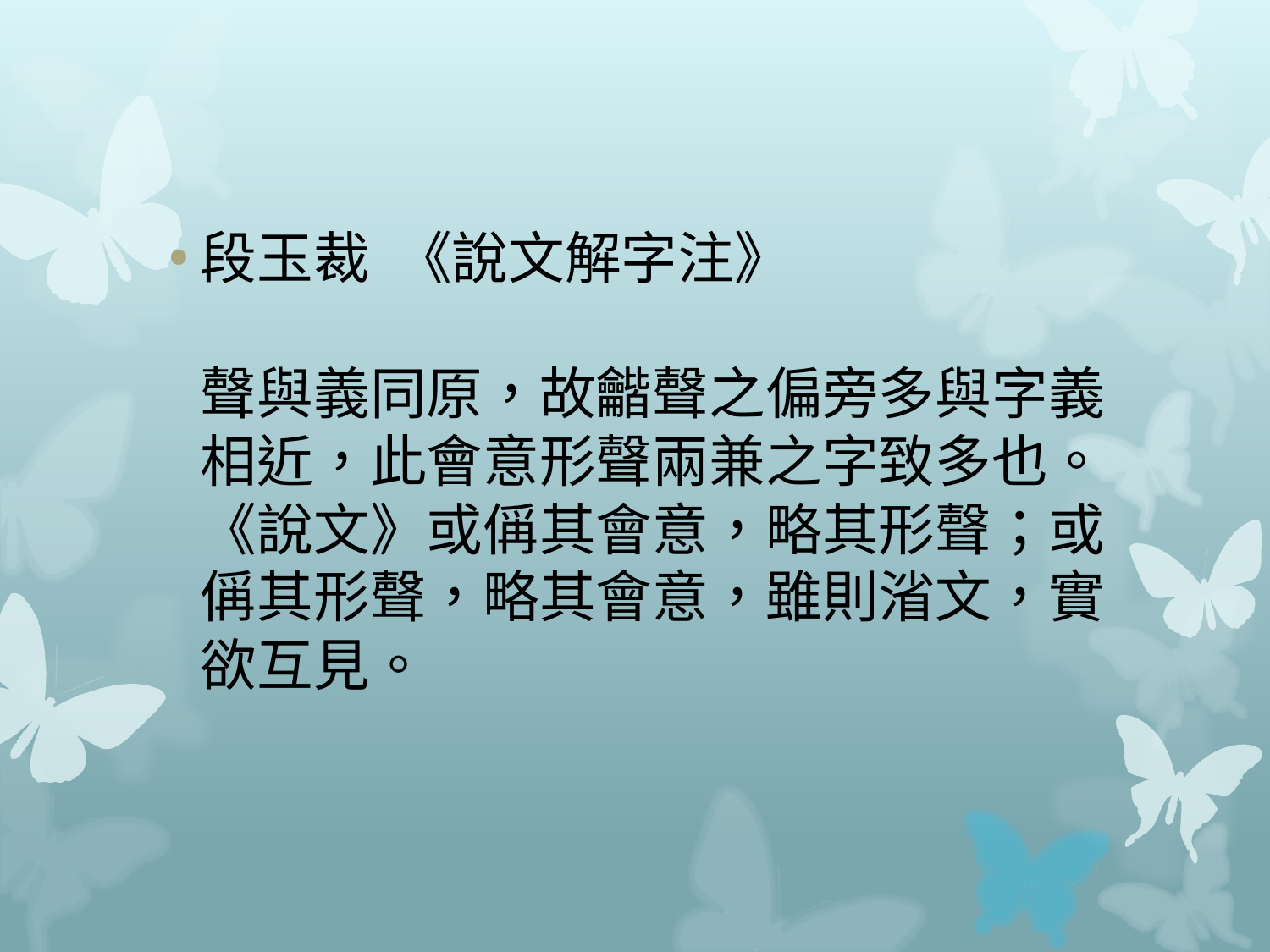

#
段玉裁  《說文解字注》
聲與義同原，故龤聲之偏旁多與字義相近，此會意形聲兩兼之字致多也。《說文》或偁其會意，略其形聲；或偁其形聲，略其會意，雖則渻文，實欲互見。